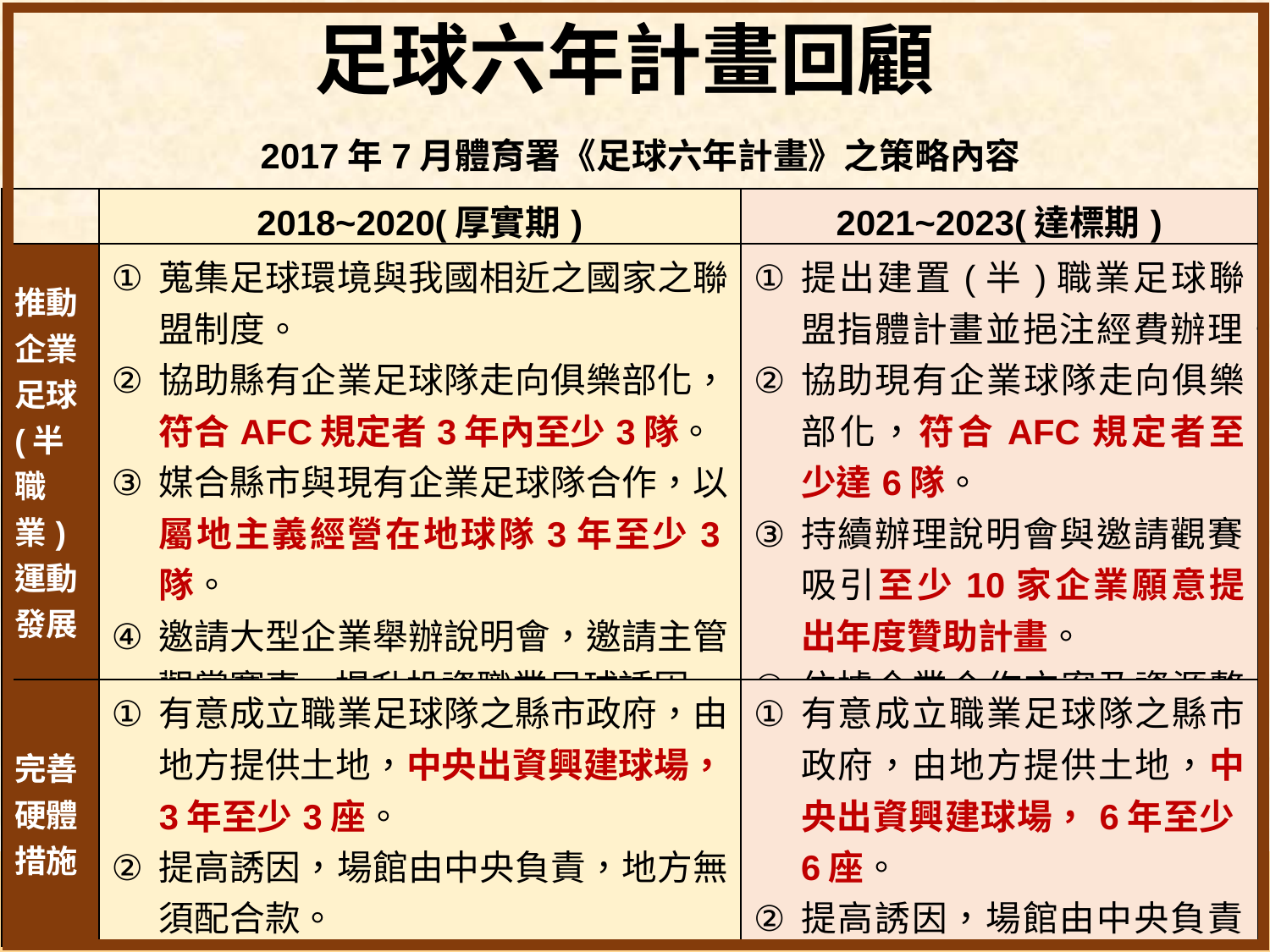

足球六年計畫回顧
2017年7月體育署《足球六年計畫》之策略內容
|  | 2018~2020(厚實期) | 2021~2023(達標期) |
| --- | --- | --- |
| 推動企業足球(半職業)運動發展 | 蒐集足球環境與我國相近之國家之聯盟制度。 協助縣有企業足球隊走向俱樂部化，符合AFC規定者3年內至少3隊。 媒合縣市與現有企業足球隊合作，以屬地主義經營在地球隊3年至少3隊。 邀請大型企業舉辦說明會，邀請主管觀賞賽事，提升投資職業足球誘因。 擬定適當企業合作方案，設置資源整合平台，提升企業贊助意願。 | 提出建置(半)職業足球聯盟指體計畫並挹注經費辦理。 協助現有企業球隊走向俱樂部化，符合AFC規定者至少達6隊。 持續辦理說明會與邀請觀賽，吸引至少10家企業願意提出年度贊助計畫。 依據企業合作方案及資源整合平台，提升企業贊助意願。 |
| 完善硬體措施 | 有意成立職業足球隊之縣市政府，由地方提供土地，中央出資興建球場，3年至少3座。 提高誘因，場館由中央負責，地方無須配合款。 | 有意成立職業足球隊之縣市政府，由地方提供土地，中央出資興建球場，6年至少6座。 提高誘因，場館由中央負責，地方無須配合款。 |